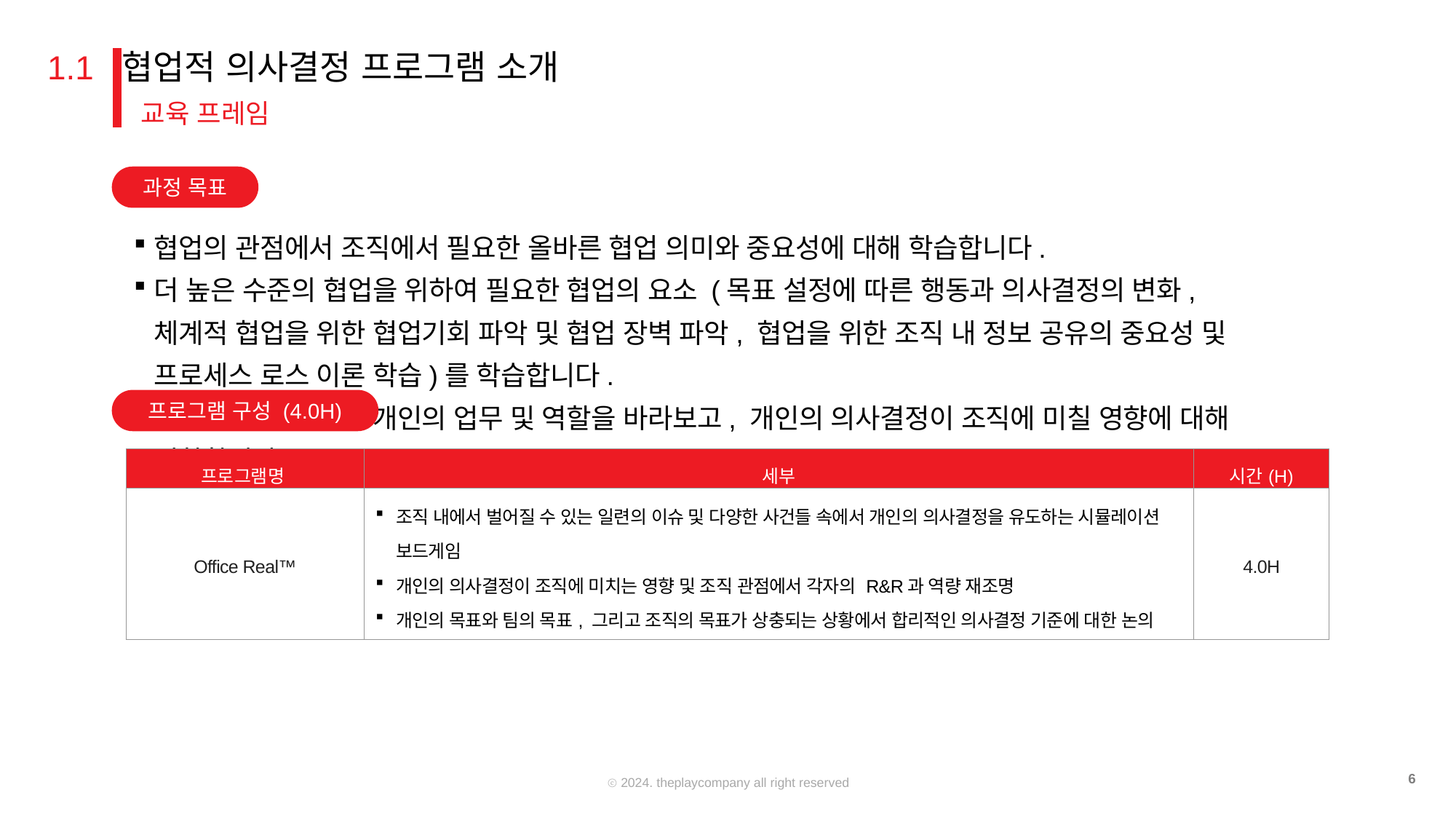

협업적 의사결정 프로그램 소개
1.1
교육 프레임
과정 목표
협업의 관점에서 조직에서 필요한 올바른 협업 의미와 중요성에 대해 학습합니다.
더 높은 수준의 협업을 위하여 필요한 협업의 요소 (목표 설정에 따른 행동과 의사결정의 변화, 체계적 협업을 위한 협업기회 파악 및 협업 장벽 파악, 협업을 위한 조직 내 정보 공유의 중요성 및 프로세스 로스 이론 학습)를 학습합니다.
조직의 목표 속에서 개인의 업무 및 역할을 바라보고, 개인의 의사결정이 조직에 미칠 영향에 대해 성찰합니다.
프로그램 구성 (4.0H)
| 프로그램명 | 세부 | 시간(H) |
| --- | --- | --- |
| Office Real™ | 조직 내에서 벌어질 수 있는 일련의 이슈 및 다양한 사건들 속에서 개인의 의사결정을 유도하는 시뮬레이션 보드게임 개인의 의사결정이 조직에 미치는 영향 및 조직 관점에서 각자의 R&R과 역량 재조명 개인의 목표와 팀의 목표, 그리고 조직의 목표가 상충되는 상황에서 합리적인 의사결정 기준에 대한 논의 | 4.0H |
6